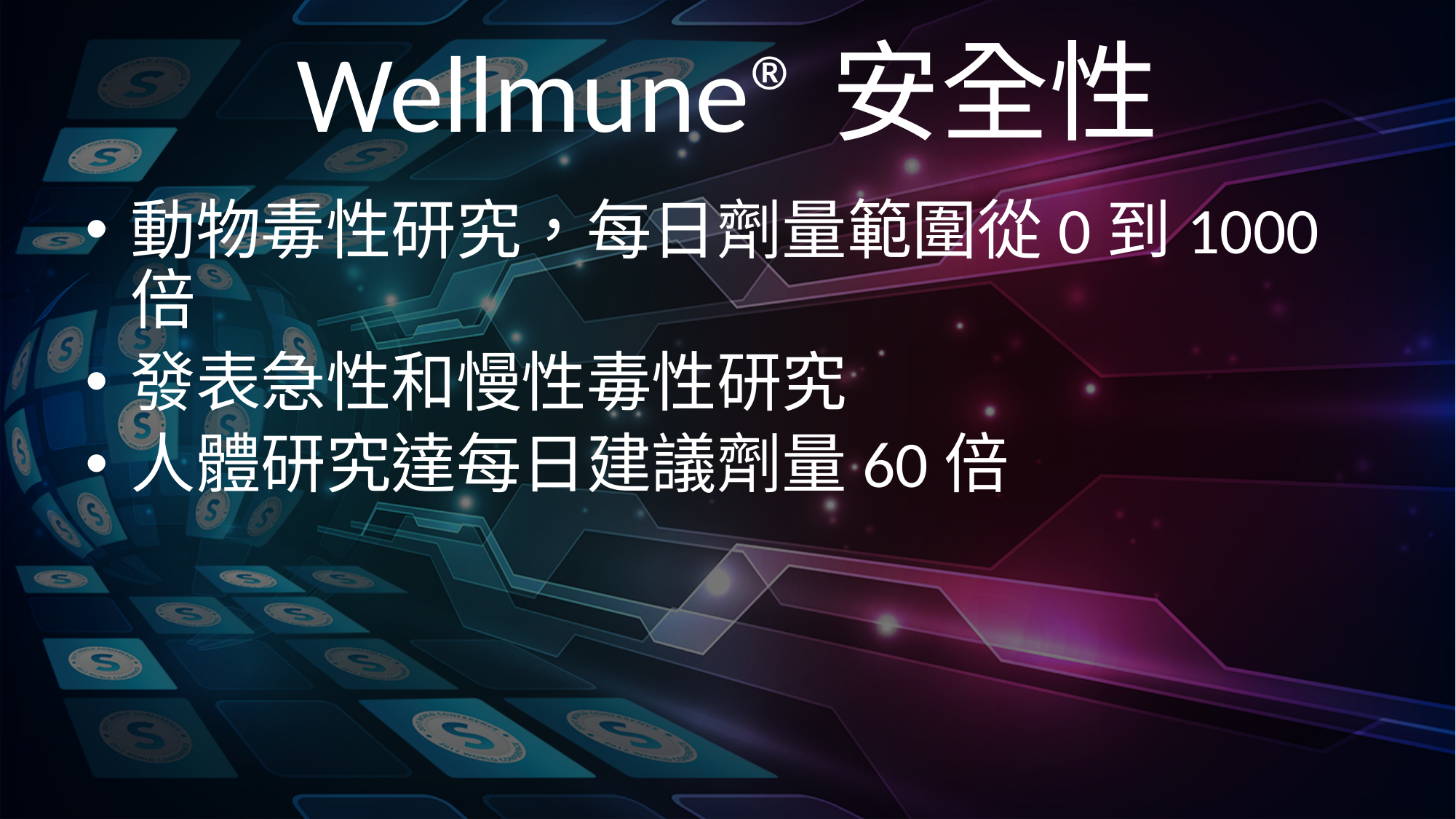

Wellmune®安全性
動物毒性研究，每日劑量範圍從0到1000倍
發表急性和慢性毒性研究
人體研究達每日建議劑量60倍